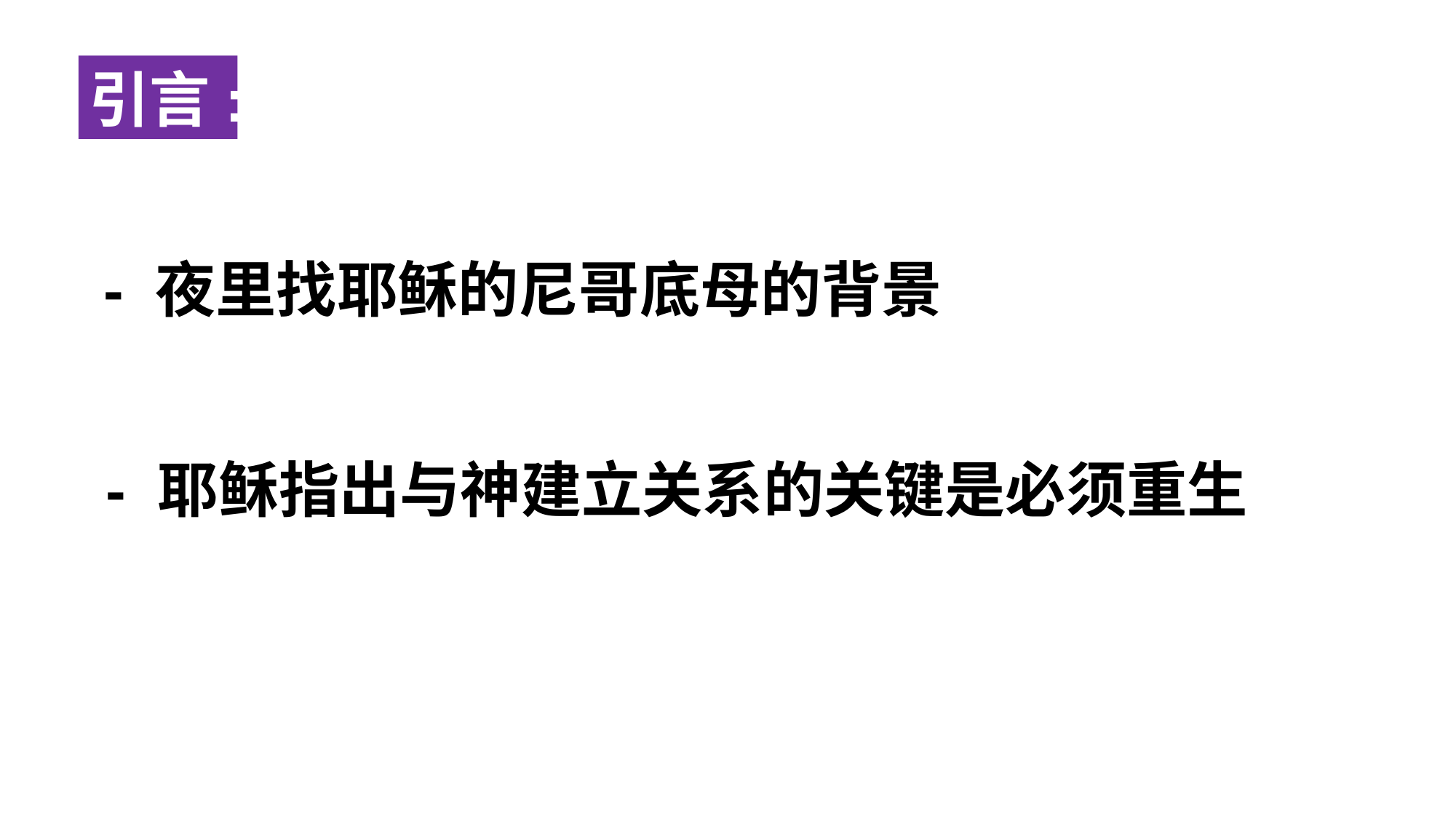

引言:

 - 夜里找耶稣的尼哥底母的背景

 - 耶稣指出与神建立关系的关键是必须重生